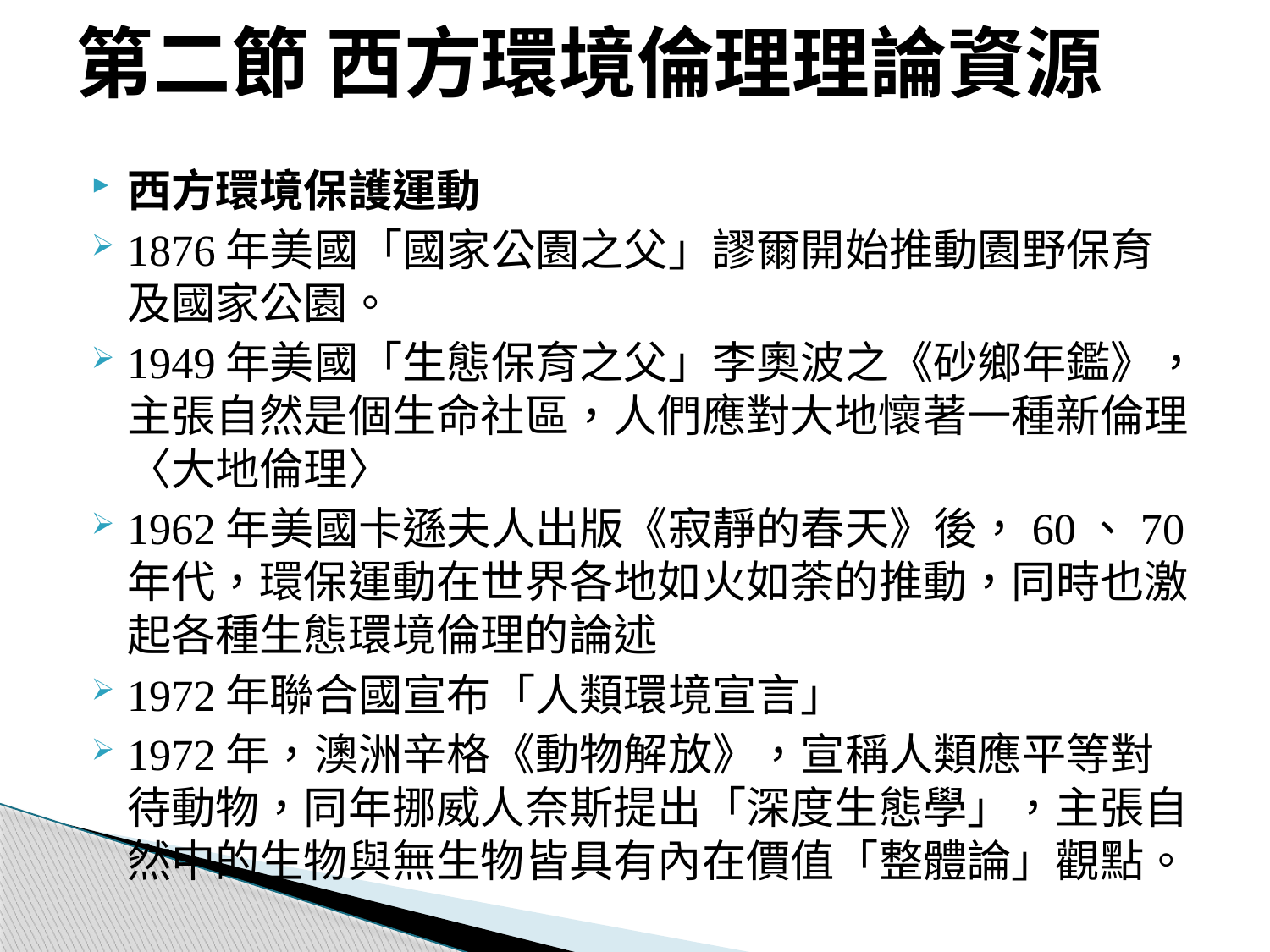

# 第二節 西方環境倫理理論資源
西方環境保護運動
1876年美國「國家公園之父」謬爾開始推動園野保育及國家公園。
1949年美國「生態保育之父」李奧波之《砂鄉年鑑》，主張自然是個生命社區，人們應對大地懷著一種新倫理〈大地倫理〉
1962年美國卡遜夫人出版《寂靜的春天》後，60、70年代，環保運動在世界各地如火如荼的推動，同時也激起各種生態環境倫理的論述
1972年聯合國宣布「人類環境宣言」
1972年，澳洲辛格《動物解放》，宣稱人類應平等對待動物，同年挪威人奈斯提出「深度生態學」，主張自然中的生物與無生物皆具有內在價值「整體論」觀點。